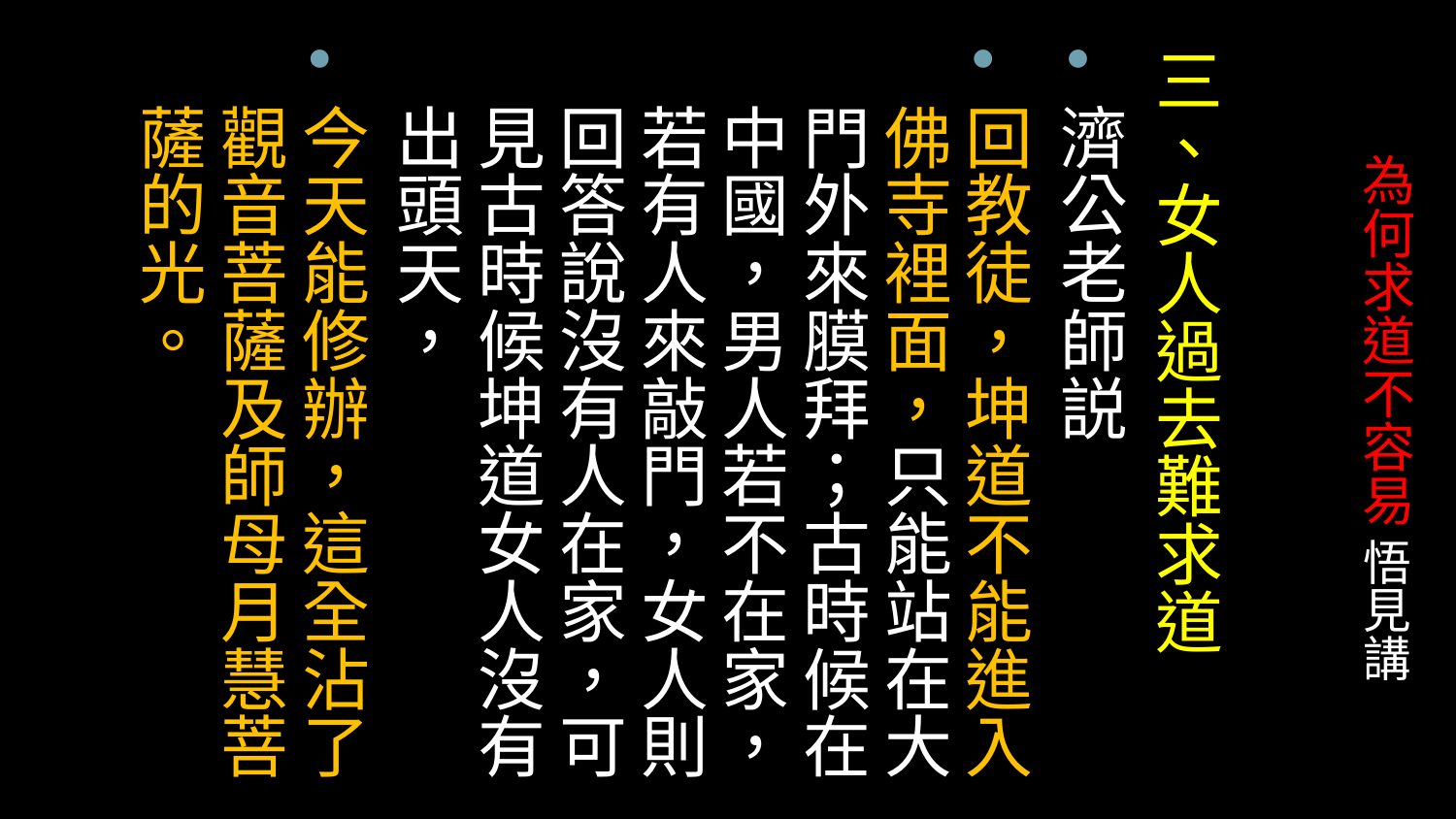

三、女人過去難求道
濟公老師説
回教徒，坤道不能進入佛寺裡面，只能站在大門外來膜拜；古時候在中國，男人若不在家，若有人來敲門，女人則回答說沒有人在家，可見古時候坤道女人沒有出頭天，
今天能修辦，這全沾了觀音菩薩及師母月慧菩薩的光。

# 為何求道不容易 悟見講